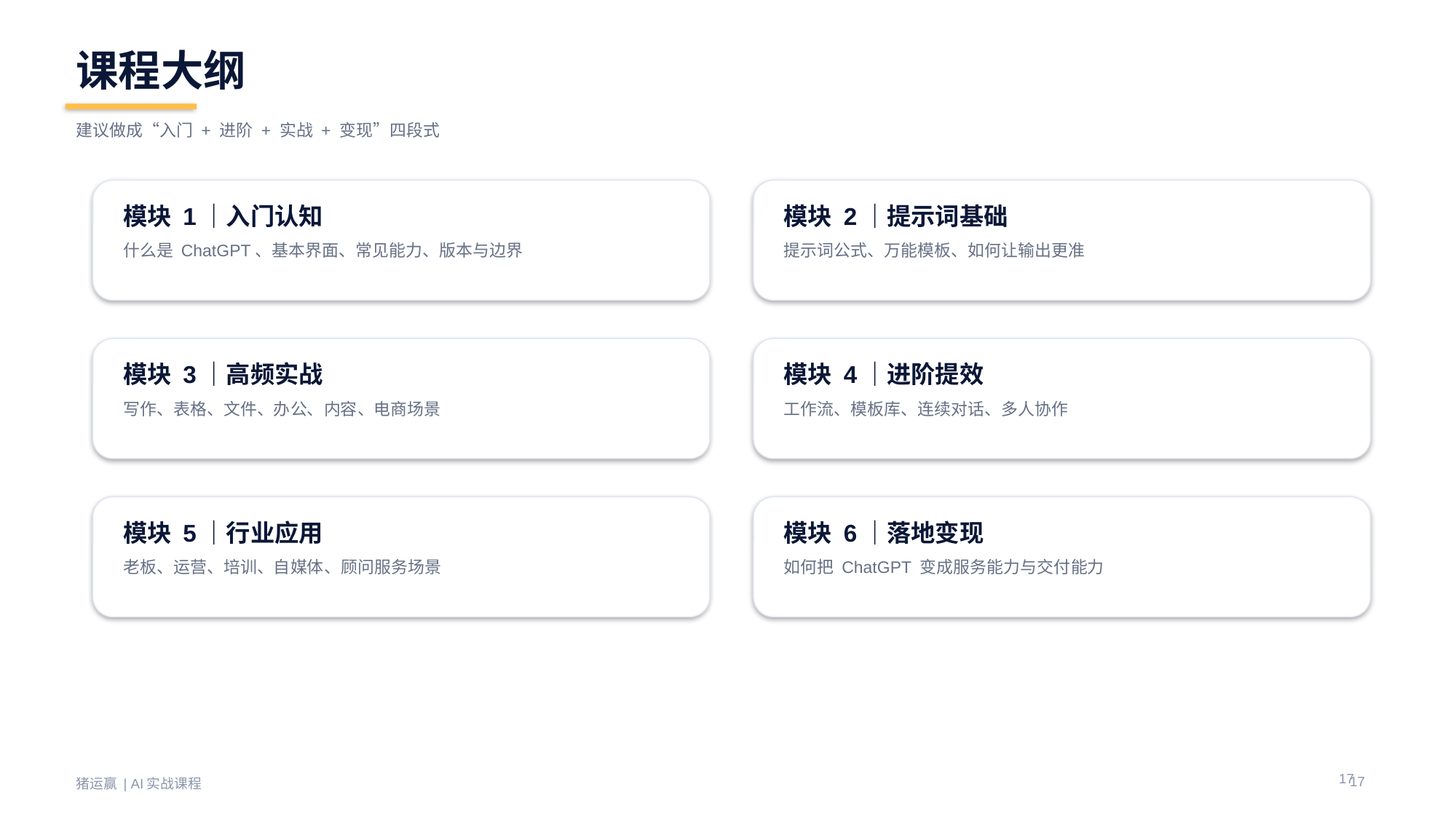

课程大纲

建议做成“入门 + 进阶 + 实战 + 变现”四段式

模块 1｜入门认知
模块 2｜提示词基础
什么是 ChatGPT、基本界面、常见能力、版本与边界
提示词公式、万能模板、如何让输出更准

模块 3｜高频实战
模块 4｜进阶提效
写作、表格、文件、办公、内容、电商场景
工作流、模板库、连续对话、多人协作

模块 5｜行业应用
模块 6｜落地变现
老板、运营、培训、自媒体、顾问服务场景
如何把 ChatGPT 变成服务能力与交付能力
17
17
猪运赢 | AI实战课程